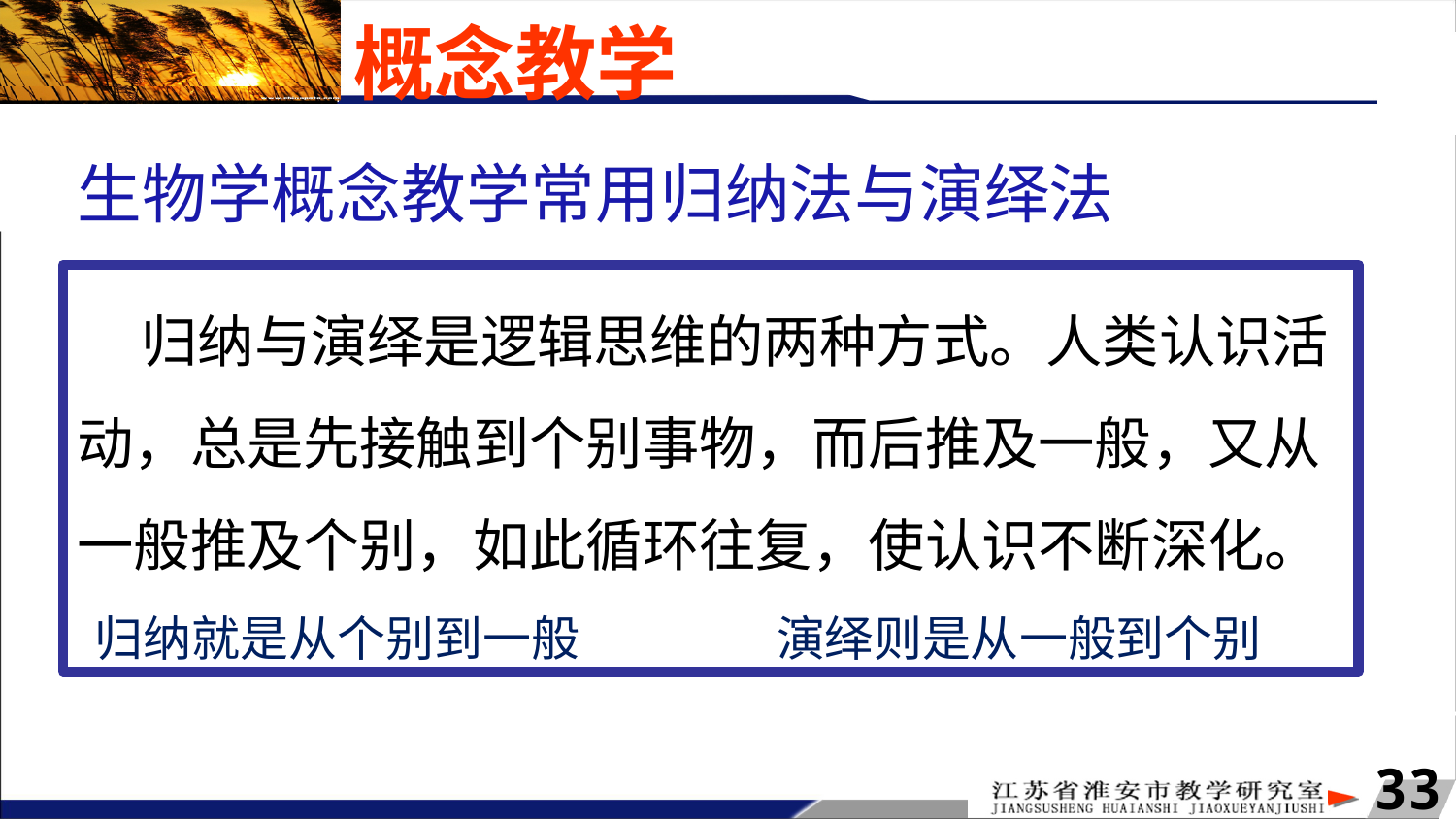

概念教学
生物学概念教学常用归纳法与演绎法
    归纳与演绎是逻辑思维的两种方式。人类认识活动，总是先接触到个别事物，而后推及一般，又从一般推及个别，如此循环往复，使认识不断深化。

归纳就是从个别到一般                  演绎则是从一般到个别